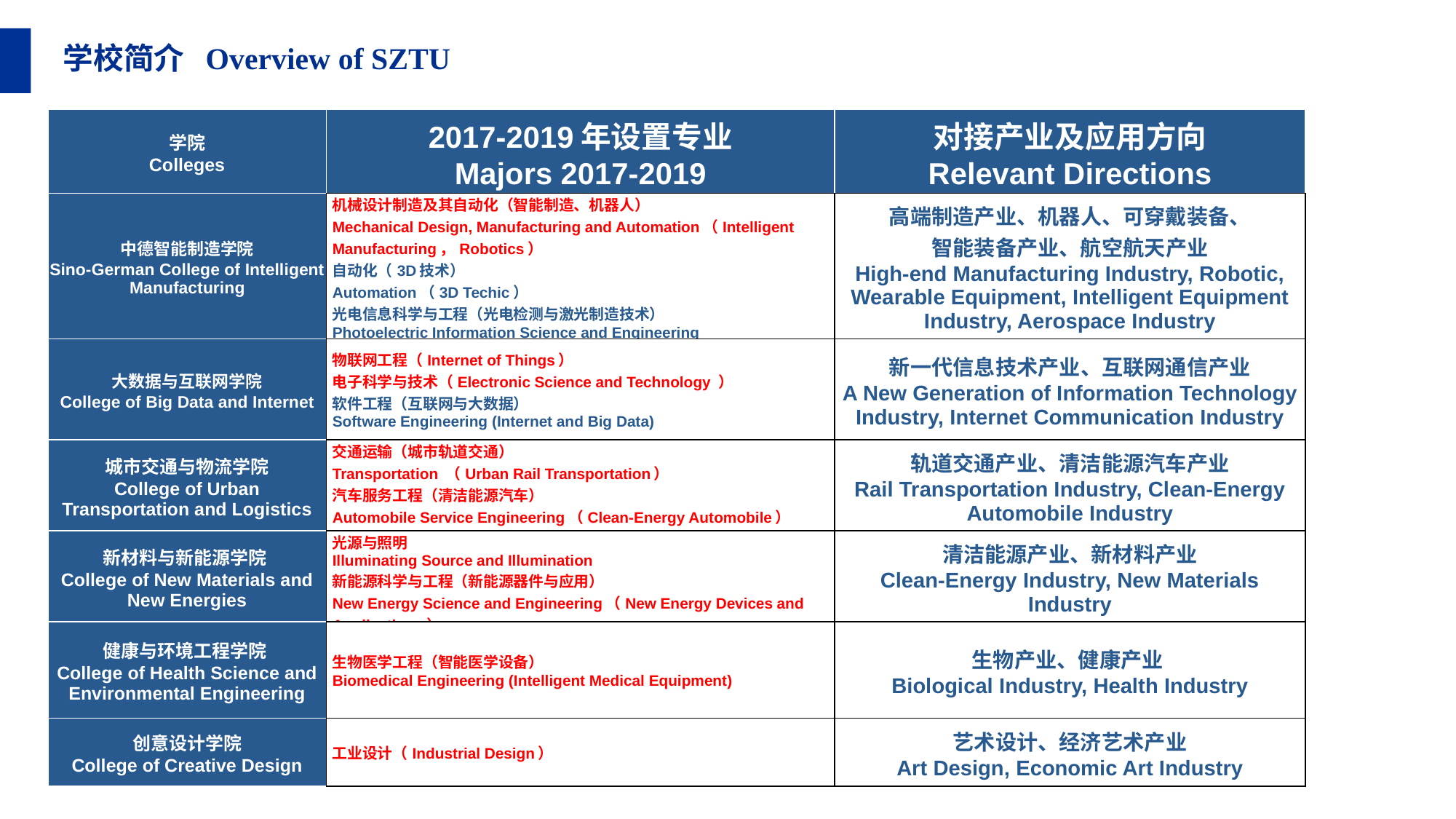

学校简介  Overview of SZTU
| 学院 Colleges | 2017-2019年设置专业 Majors 2017-2019 | 对接产业及应用方向 Relevant Directions |
| --- | --- | --- |
| 中德智能制造学院 Sino-German College of Intelligent Manufacturing | 机械设计制造及其自动化（智能制造、机器人） Mechanical Design, Manufacturing and Automation（Intelligent Manufacturing，Robotics） 自动化（3D技术） Automation（3D Techic） 光电信息科学与工程（光电检测与激光制造技术） Photoelectric Information Science and Engineering （Photoelectric Detection and Laser Manufacturing Technology） | 高端制造产业、机器人、可穿戴装备、 智能装备产业、航空航天产业 High-end Manufacturing Industry, Robotic, Wearable Equipment, Intelligent Equipment Industry, Aerospace Industry |
| 大数据与互联网学院 College of Big Data and Internet | 物联网工程（Internet of Things） 电子科学与技术（Electronic Science and Technology ） 软件工程（互联网与大数据） Software Engineering (Internet and Big Data) | 新一代信息技术产业、互联网通信产业 A New Generation of Information Technology Industry, Internet Communication Industry |
| 城市交通与物流学院 College of Urban Transportation and Logistics | 交通运输（城市轨道交通） Transportation （Urban Rail Transportation） 汽车服务工程（清洁能源汽车） Automobile Service Engineering（Clean-Energy Automobile） 物流管理（供应链）Logistics management (Supply Chain) | 轨道交通产业、清洁能源汽车产业 Rail Transportation Industry, Clean-Energy Automobile Industry |
| 新材料与新能源学院 College of New Materials and New Energies | 光源与照明 Illuminating Source and Illumination 新能源科学与工程（新能源器件与应用） New Energy Science and Engineering（New Energy Devices and Applications） | 清洁能源产业、新材料产业 Clean-Energy Industry, New Materials Industry |
| 健康与环境工程学院 College of Health Science and Environmental Engineering | 生物医学工程（智能医学设备） Biomedical Engineering (Intelligent Medical Equipment) | 生物产业、健康产业 Biological Industry, Health Industry |
| 创意设计学院 College of Creative Design | 工业设计（Industrial Design） | 艺术设计、经济艺术产业 Art Design, Economic Art Industry |